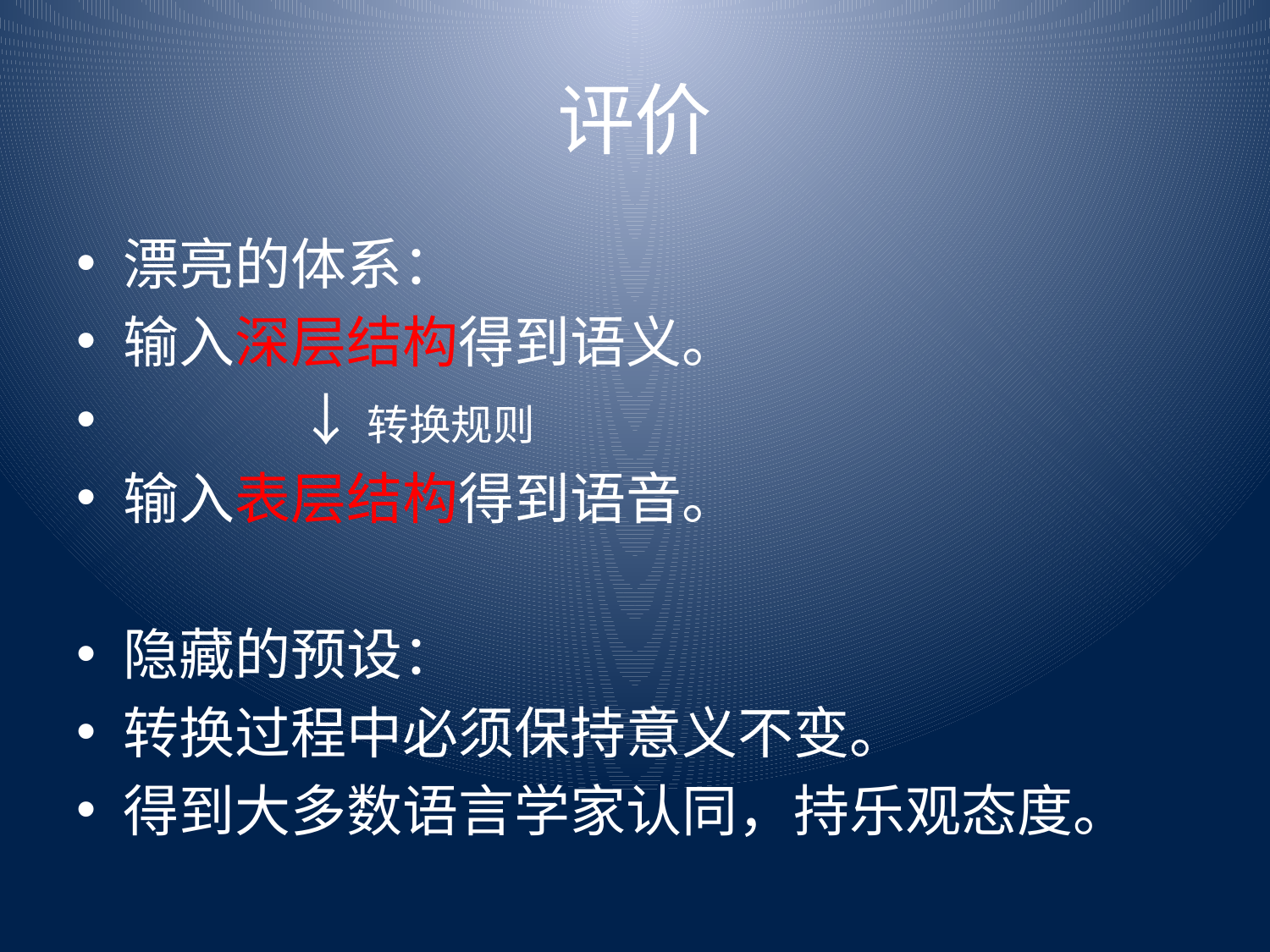

# 评价
漂亮的体系：
输入深层结构得到语义。
              ↓转换规则
输入表层结构得到语音。

隐藏的预设：
转换过程中必须保持意义不变。
得到大多数语言学家认同，持乐观态度。